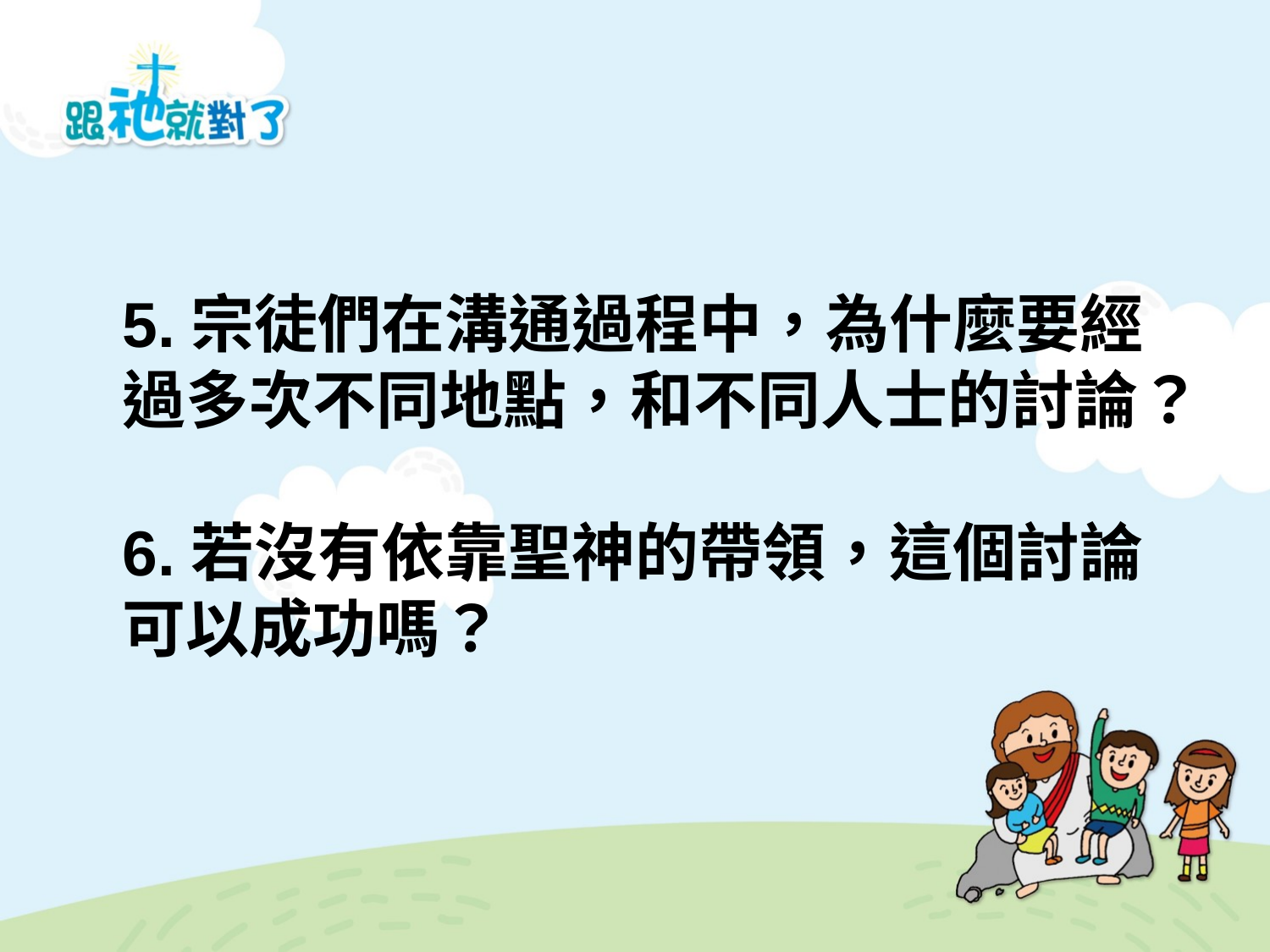

5.宗徒們在溝通過程中，為什麼要經過多次不同地點，和不同人士的討論？

6.若沒有依靠聖神的帶領，這個討論可以成功嗎？